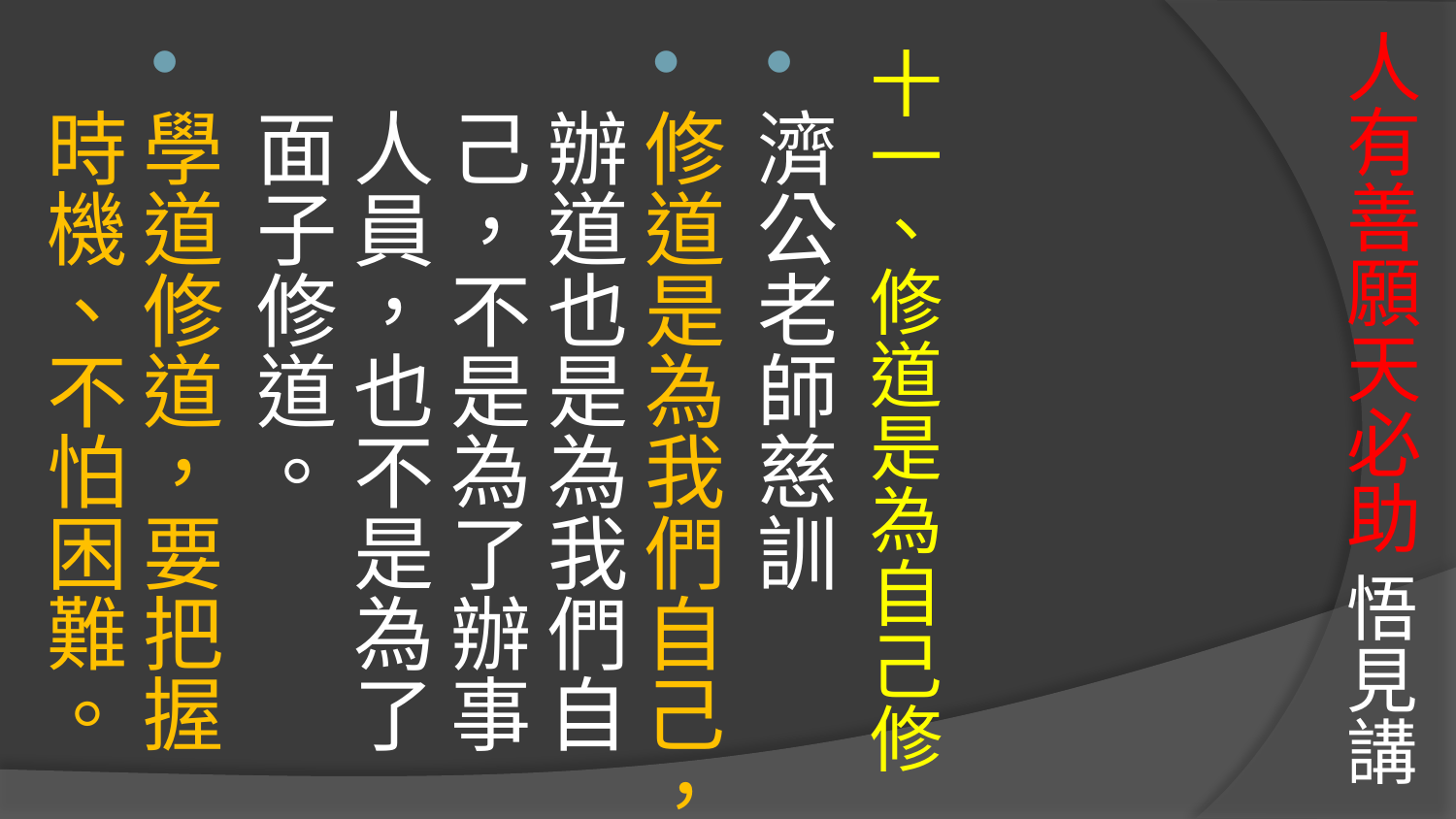

# 人有善願天必助 悟見講
十一、修道是為自己修
濟公老師慈訓
修道是為我們自己，辦道也是為我們自己，不是為了辦事人員，也不是為了面子修道。
學道修道，要把握時機、不怕困難。